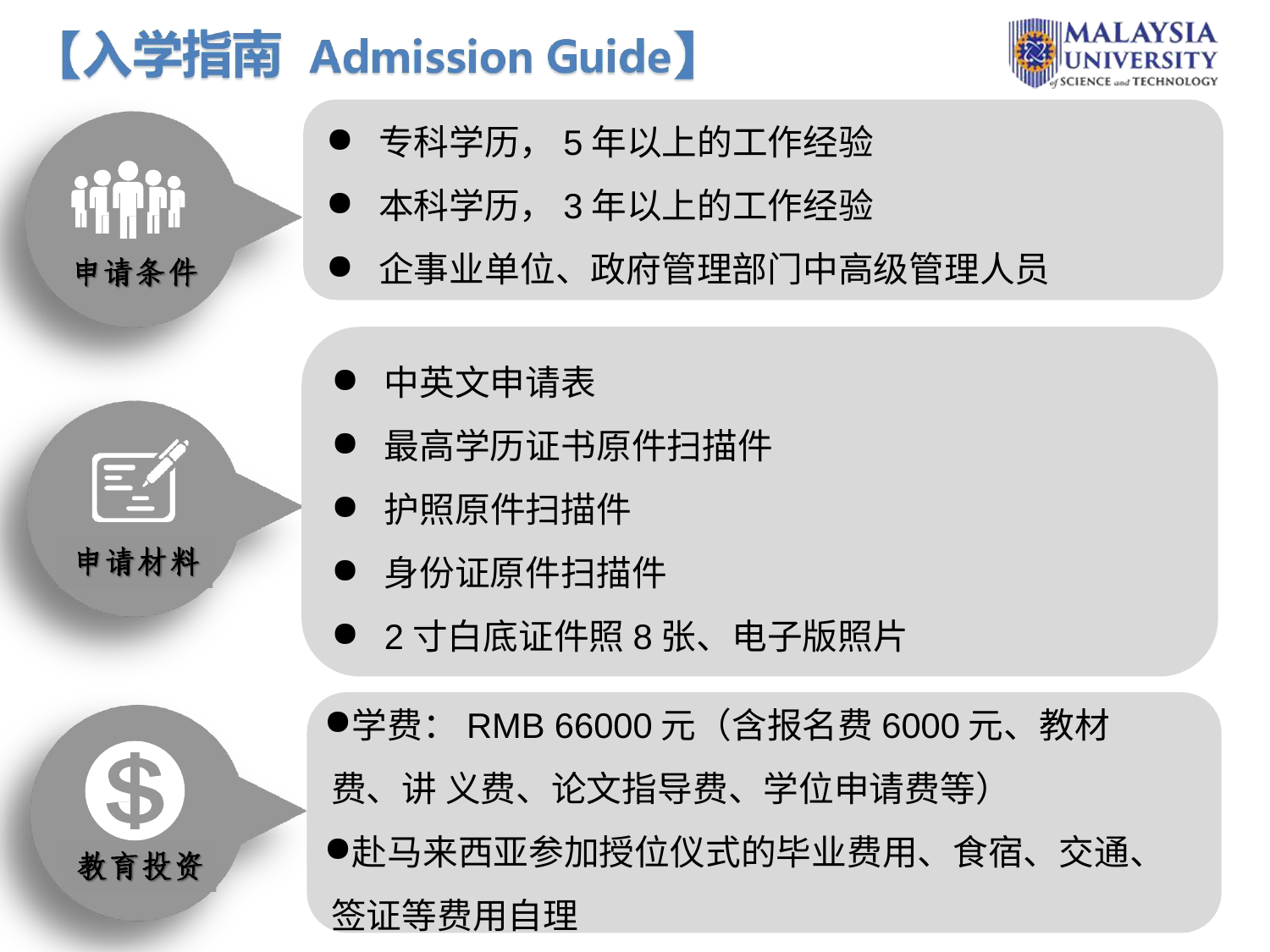

专科学历，5年以上的工作经验
本科学历，3年以上的工作经验
企事业单位、政府管理部门中高级管理人员

中英文申请表
最高学历证书原件扫描件
护照原件扫描件
身份证原件扫描件
2寸白底证件照8张、电子版照片
学费：RMB 66000元（含报名费6000元、教材费、讲 义费、论文指导费、学位申请费等）
赴马来西亚参加授位仪式的毕业费用、食宿、交通、 签证等费用自理